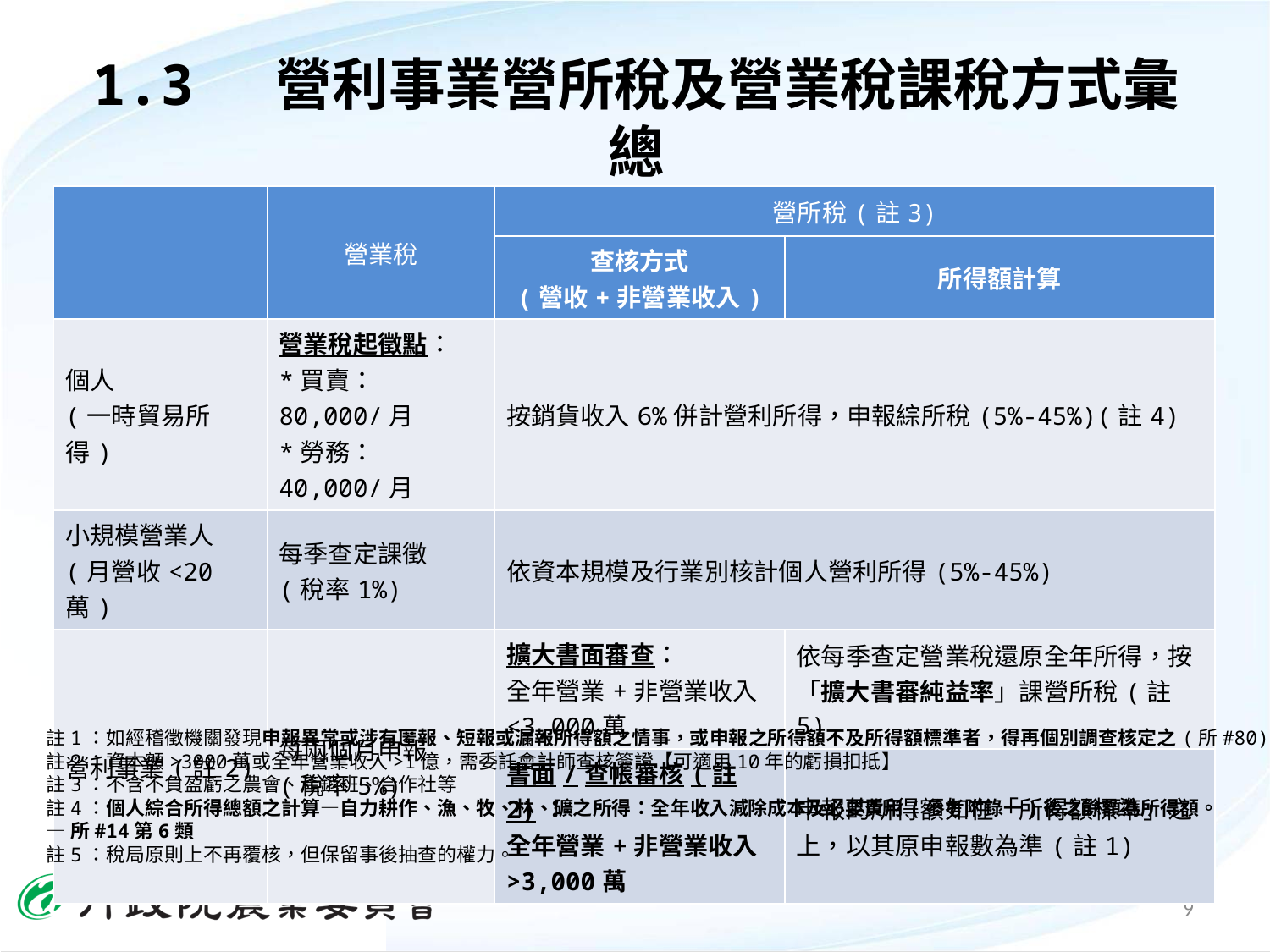

1.3  營利事業營所稅及營業稅課稅方式彙總
|  | 營業稅 | 營所稅(註3) |  |
| --- | --- | --- | --- |
|  |  | 查核方式 (營收+非營業收入) | 所得額計算 |
| 個人 (一時貿易所得) | 營業稅起徵點： \*買賣：80,000/月 \*勞務：40,000/月 | 按銷貨收入6%併計營利所得，申報綜所稅(5%-45%)(註4) |  |
| 小規模營業人 (月營收<20萬) | 每季查定課徵 (稅率1%) | 依資本規模及行業別核計個人營利所得(5%-45%) |  |
| 營利事業(註2) | 每兩個月申報 (稅率5%) | 擴大書面審查： 全年營業+非營業收入<3,000萬 | 依每季查定營業稅還原全年所得，按「擴大書審純益率」課營所稅(註5) |
|  |  | 書面/查帳審核(註2)： 全年營業+非營業收入>3,000萬 | 申報的所得額如在「所得額標準」之上，以其原申報數為準(註1) |
註1：如經稽徵機關發現申報異常或涉有匿報、短報或漏報所得額之情事，或申報之所得額不及所得額標準者，得再個別調查核定之(所#80)。
註2：資本額>3000萬或全年營業收入>1億，需委託會計師查核簽證【可適用10年的虧損扣抵】
註3：不含不負盈虧之農會、產銷班、合作社等
註4：個人綜合所得總額之計算—自力耕作、漁、牧、林、礦之所得：全年收入減除成本及必要費用(參考附錄一)後之餘額為所得額。
—所#14第6類
註5：稅局原則上不再覆核，但保留事後抽查的權力。

9